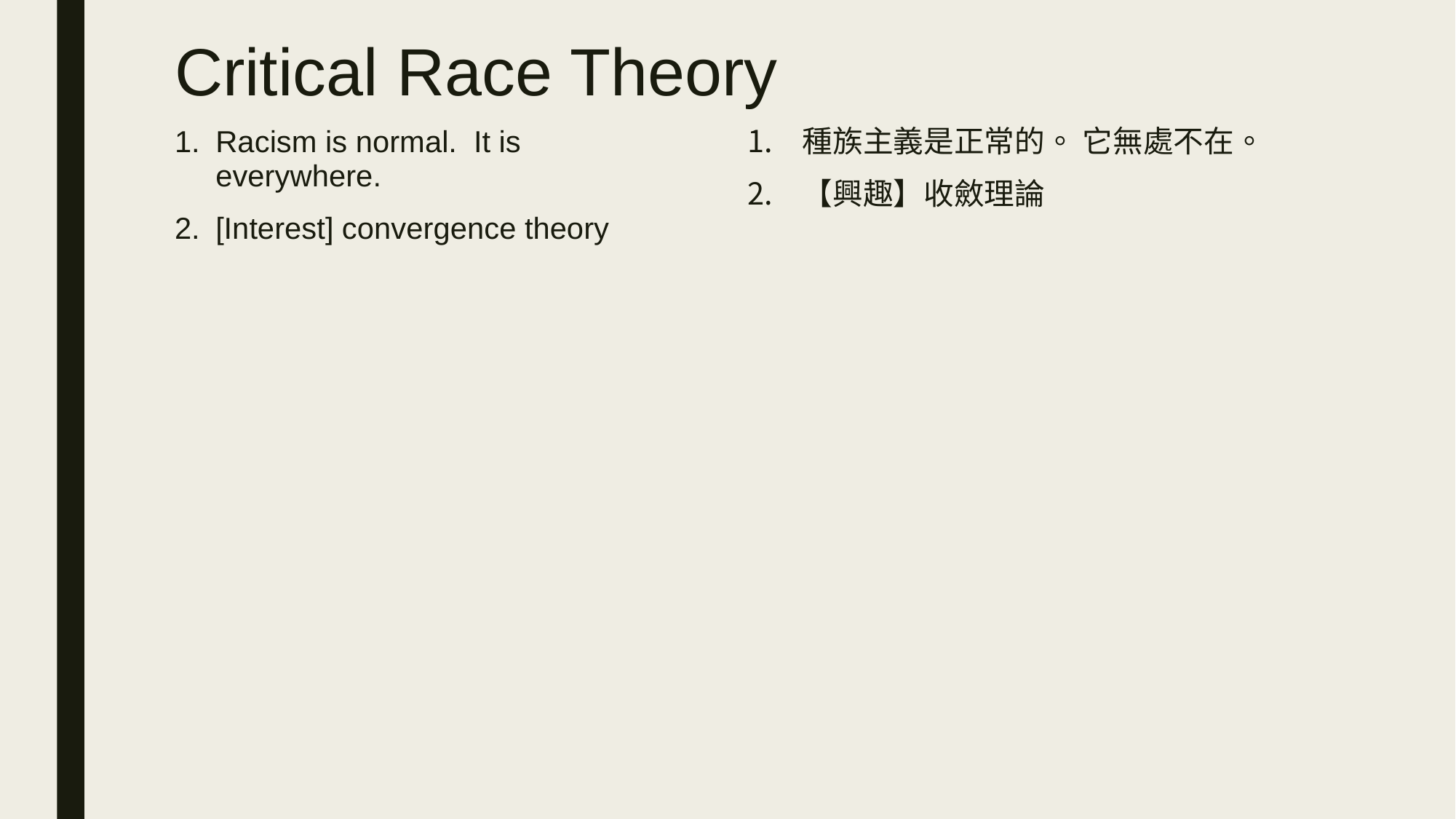

# Critical Race Theory
Racism is normal.  It is everywhere.
[Interest] convergence theory
種族主義是正常的。 它無處不在。
【興趣】收斂理論